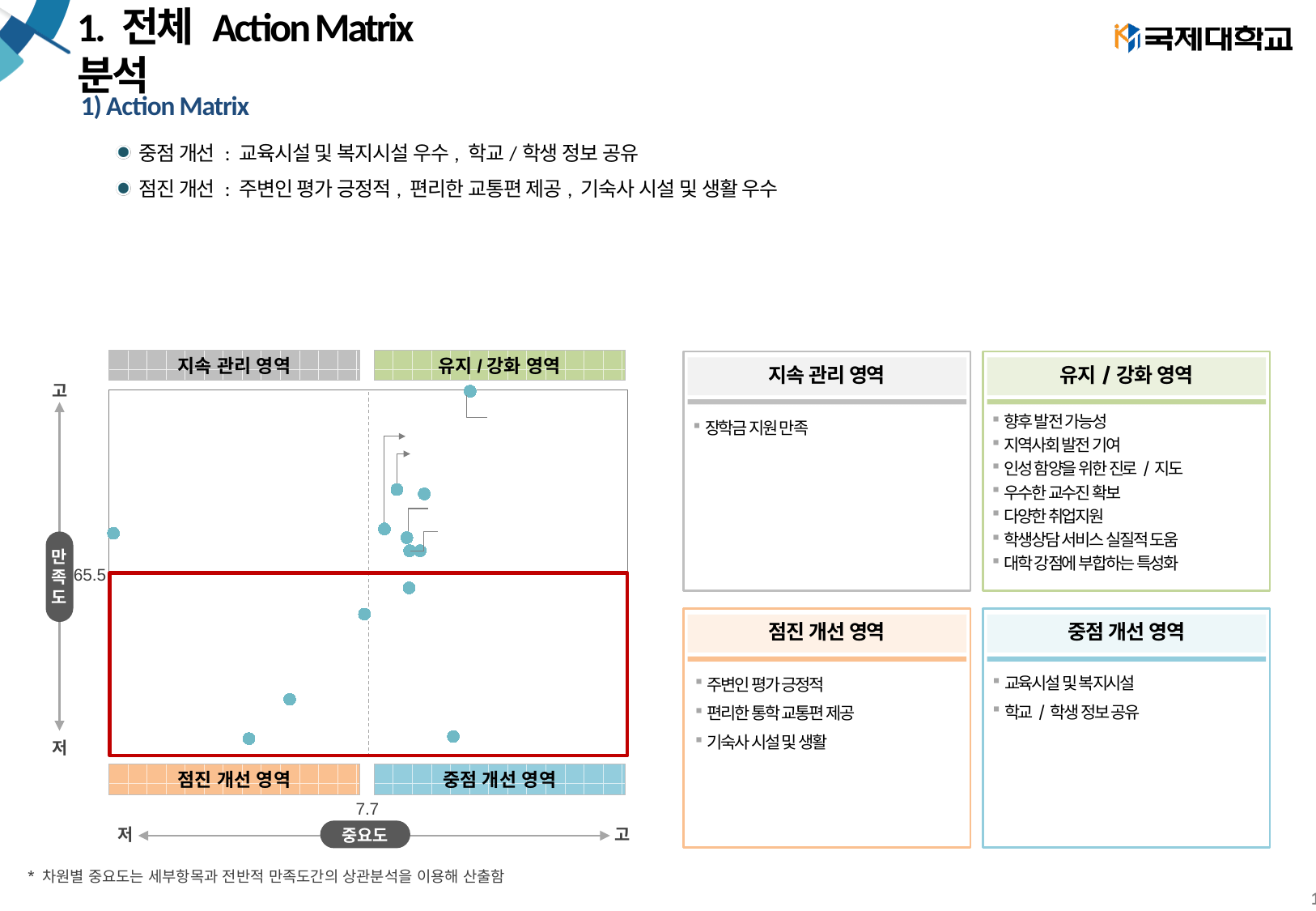

# 1. 전체 Action Matrix 분석
1) Action Matrix
중점 개선 : 교육시설 및 복지시설 우수, 학교/학생 정보 공유
점진 개선 : 주변인 평가 긍정적, 편리한 교통편 제공, 기숙사 시설 및 생활 우수

### Chart

| Category | Y축 |
|---|---|
지속 관리 영역
유지/강화 영역

지속 관리 영역

유지/강화 영역

고
만
족
도
저
장학금 지원 만족

향후 발전 가능성
지역사회 발전 기여
인성 함양을 위한 진로/지도
우수한 교수진 확보
다양한 취업지원
학생상담 서비스 실질적 도움
대학 강점에 부합하는 특성화

65.5

점진 개선 영역

중점 개선 영역

교육시설 및 복지시설
학교/학생 정보 공유
주변인 평가 긍정적
편리한 통학 교통편 제공
기숙사 시설 및 생활
점진 개선 영역
중점 개선 영역
7.7
중요도
저
고
* 차원별 중요도는 세부항목과 전반적 만족도간의 상관분석을 이용해 산출함